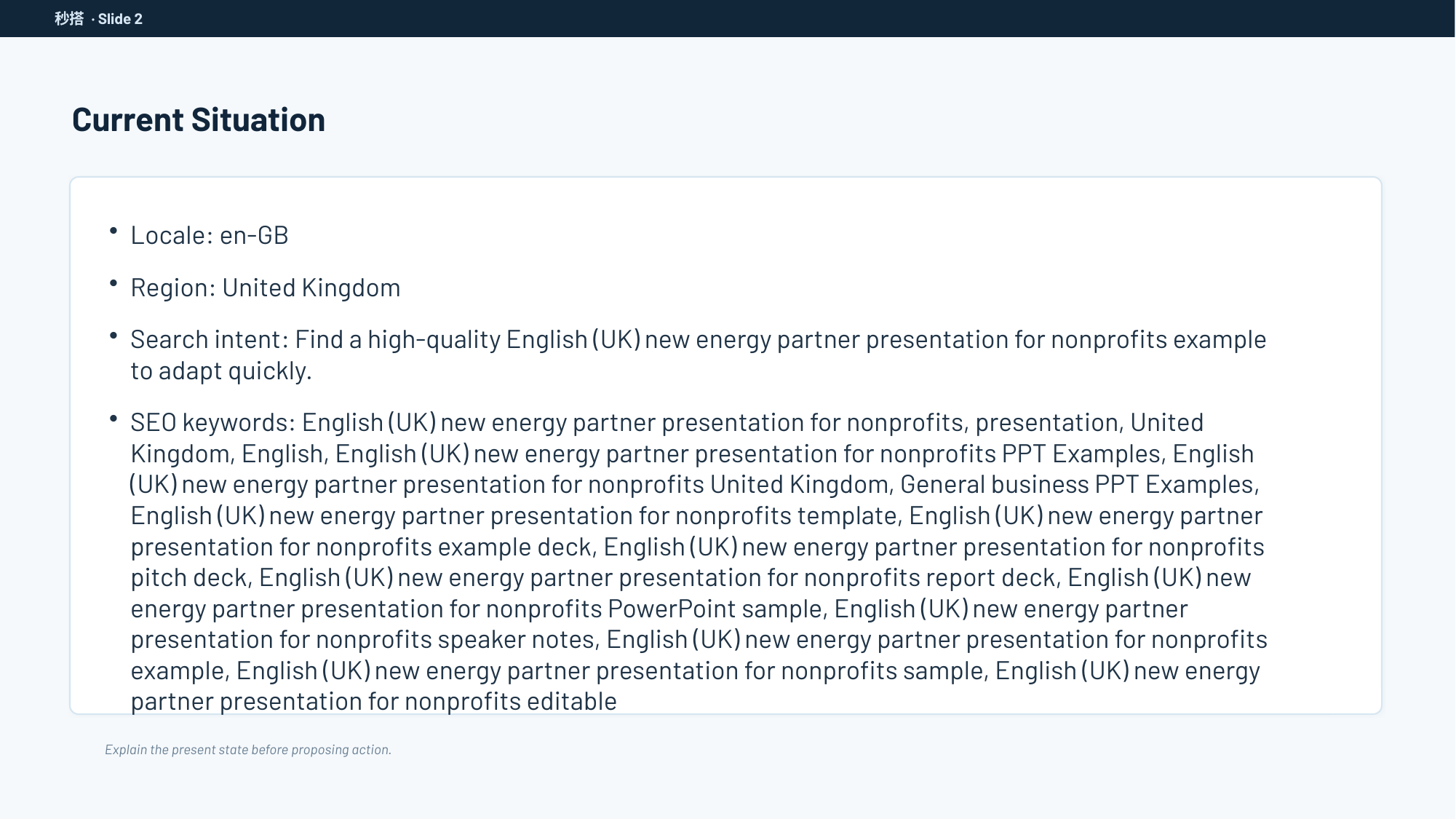

秒搭 · Slide 2
Current Situation

Locale: en-GB
Region: United Kingdom
Search intent: Find a high-quality English (UK) new energy partner presentation for nonprofits example to adapt quickly.
SEO keywords: English (UK) new energy partner presentation for nonprofits, presentation, United Kingdom, English, English (UK) new energy partner presentation for nonprofits PPT Examples, English (UK) new energy partner presentation for nonprofits United Kingdom, General business PPT Examples, English (UK) new energy partner presentation for nonprofits template, English (UK) new energy partner presentation for nonprofits example deck, English (UK) new energy partner presentation for nonprofits pitch deck, English (UK) new energy partner presentation for nonprofits report deck, English (UK) new energy partner presentation for nonprofits PowerPoint sample, English (UK) new energy partner presentation for nonprofits speaker notes, English (UK) new energy partner presentation for nonprofits example, English (UK) new energy partner presentation for nonprofits sample, English (UK) new energy partner presentation for nonprofits editable
Explain the present state before proposing action.